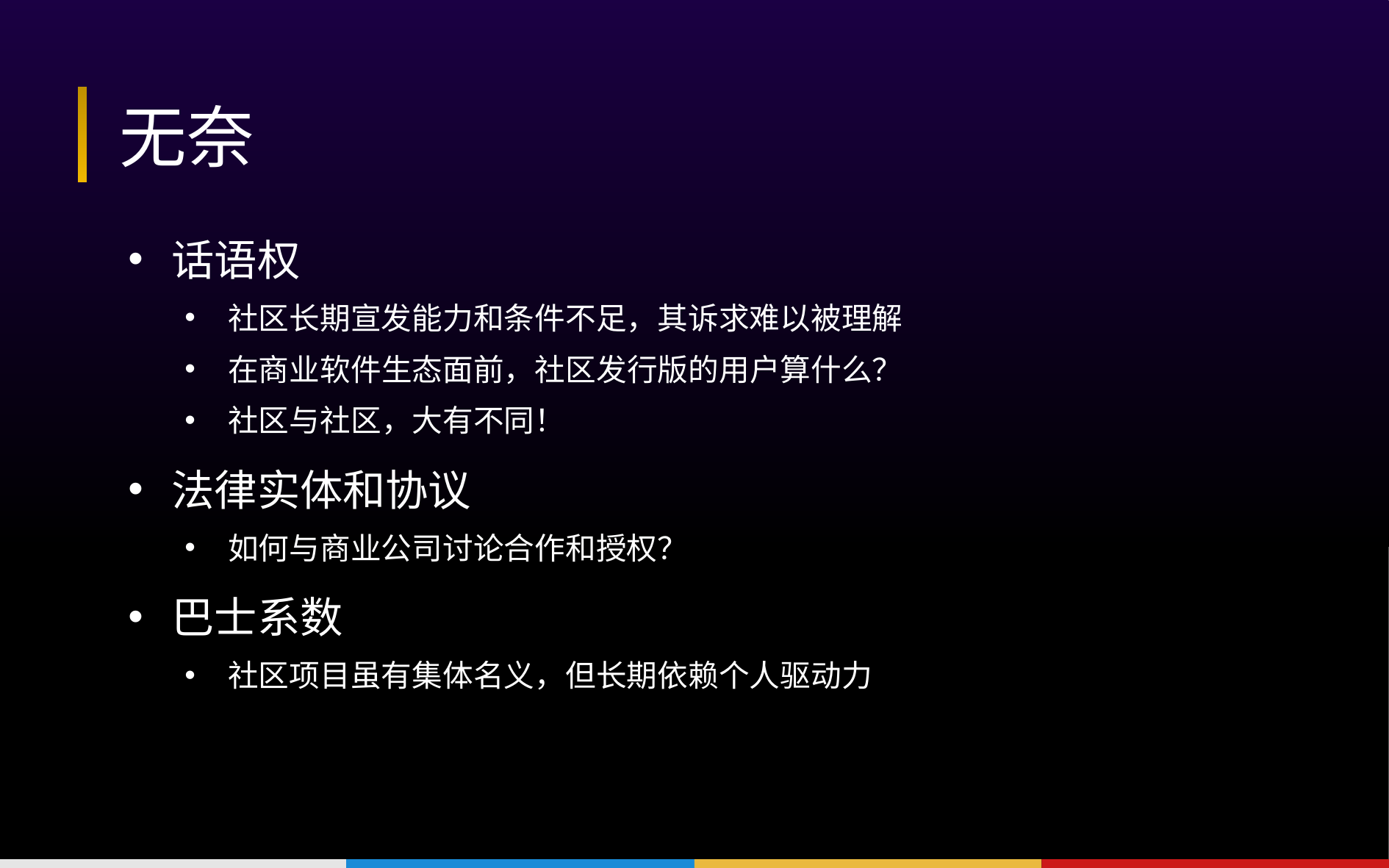

# 无奈
话语权
社区长期宣发能力和条件不足，其诉求难以被理解
在商业软件生态面前，社区发行版的用户算什么？
社区与社区，大有不同！
法律实体和协议
如何与商业公司讨论合作和授权？
巴士系数
社区项目虽有集体名义，但长期依赖个人驱动力
21